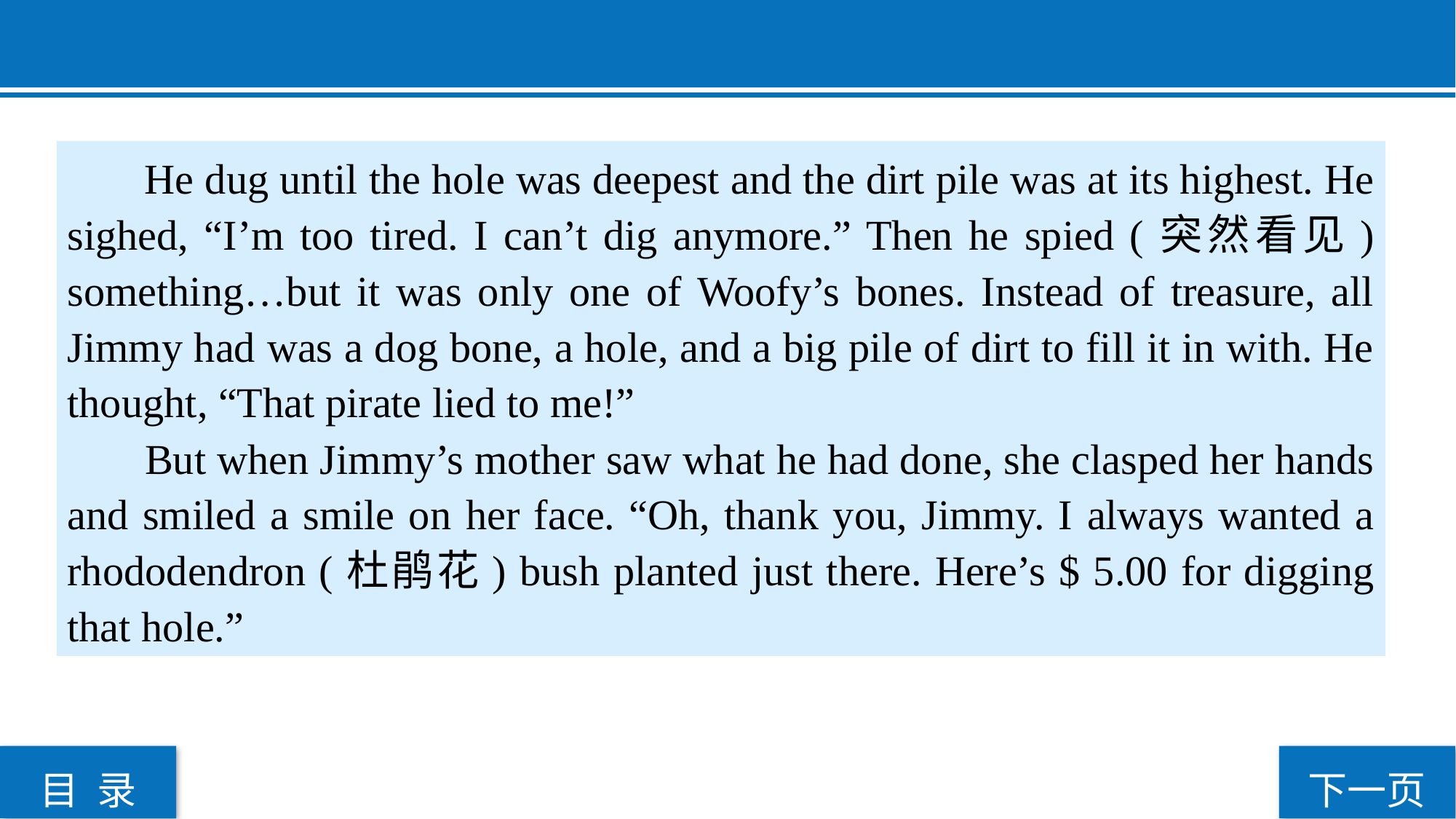

He dug until the hole was deepest and the dirt pile was at its highest. He sighed, “I’m too tired. I can’t dig anymore.” Then he spied (突然看见) something…but it was only one of Woofy’s bones. Instead of treasure, all Jimmy had was a dog bone, a hole, and a big pile of dirt to fill it in with. He thought, “That pirate lied to me!”
       But when Jimmy’s mother saw what he had done, she clasped her hands and smiled a smile on her face. “Oh, thank you, Jimmy. I always wanted a rhododendron (杜鹃花) bush planted just there. Here’s $ 5.00 for digging that hole.”